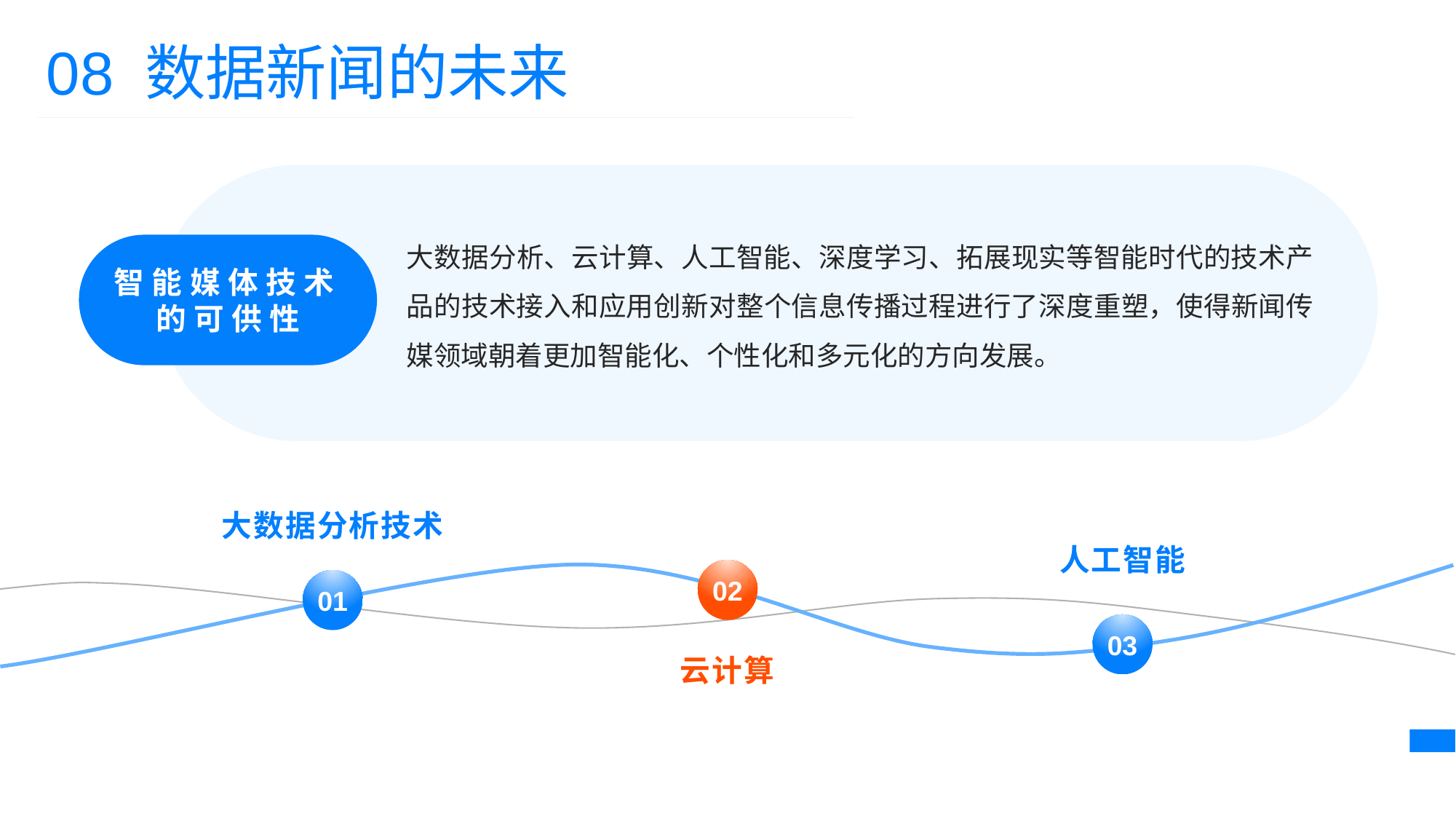

08 数据新闻的未来

大数据分析、云计算、人工智能、深度学习、拓展现实等智能时代的技术产品的技术接入和应用创新对整个信息传播过程进行了深度重塑，使得新闻传媒领域朝着更加智能化、个性化和多元化的方向发展。
智能媒体技术的可供性
大数据分析技术

人工智能
02
01

03
云计算